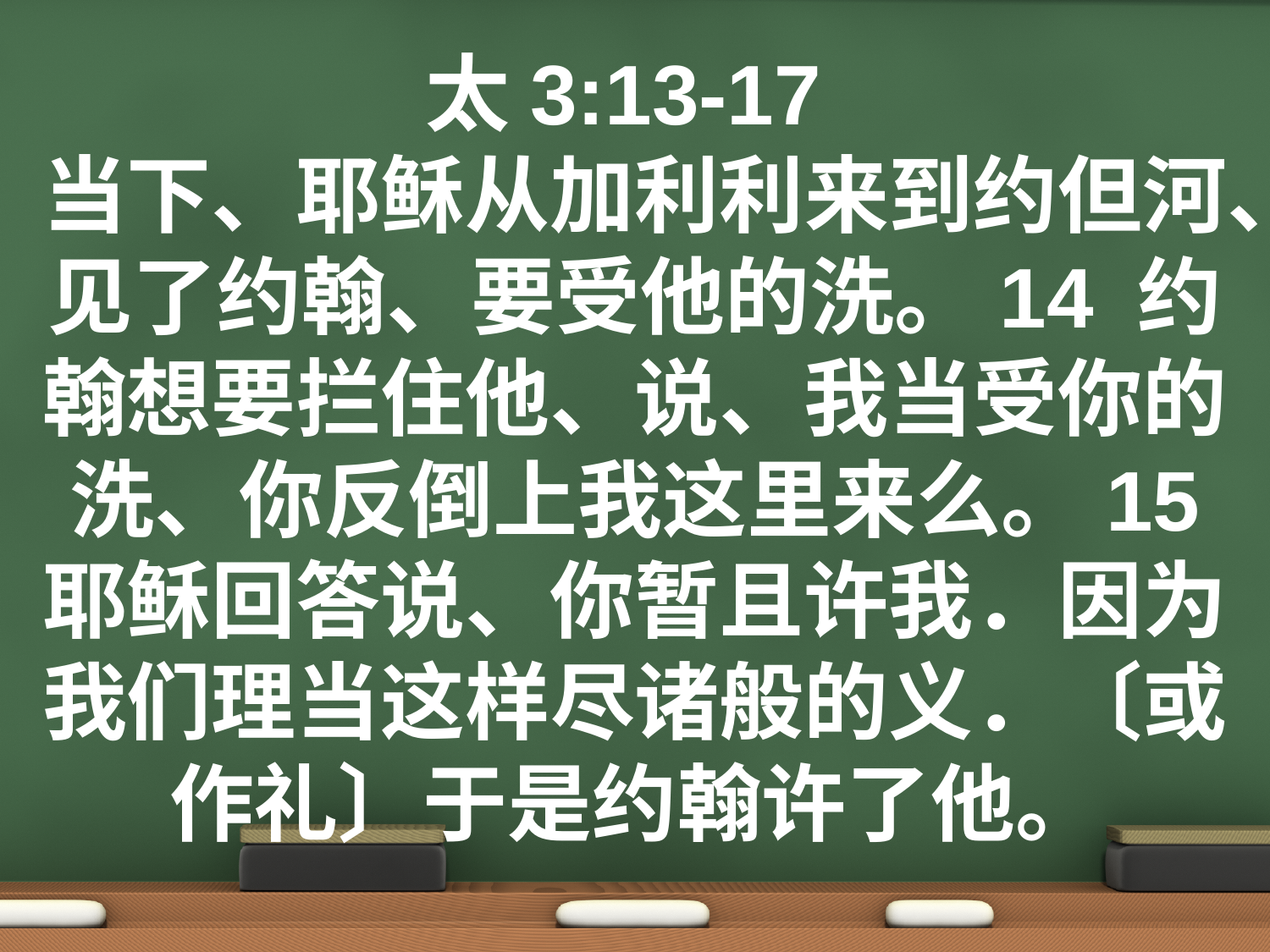

太3:13-17
当下、耶稣从加利利来到约但河、见了约翰、要受他的洗。14 约翰想要拦住他、说、我当受你的洗、你反倒上我这里来么。15 耶稣回答说、你暂且许我．因为我们理当这样尽诸般的义．〔或作礼〕于是约翰许了他。